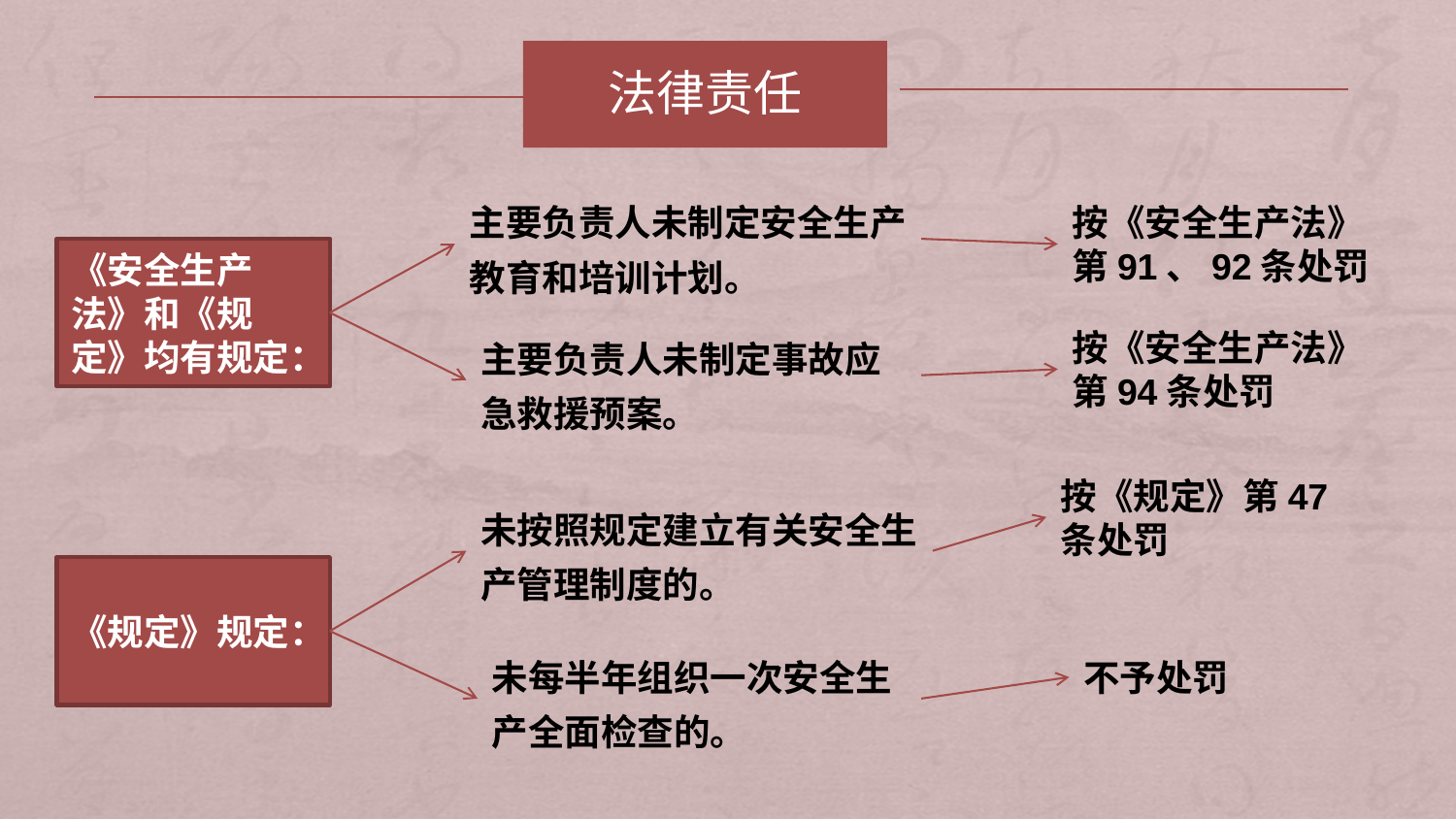

法律责任

主要负责人未制定安全生产教育和培训计划。
按《安全生产法》第91、92条处罚
《安全生产法》和《规定》均有规定：
主要负责人未制定事故应急救援预案。
按《安全生产法》第94条处罚

按《规定》第47条处罚
未按照规定建立有关安全生产管理制度的。
《规定》规定：
未每半年组织一次安全生产全面检查的。
不予处罚